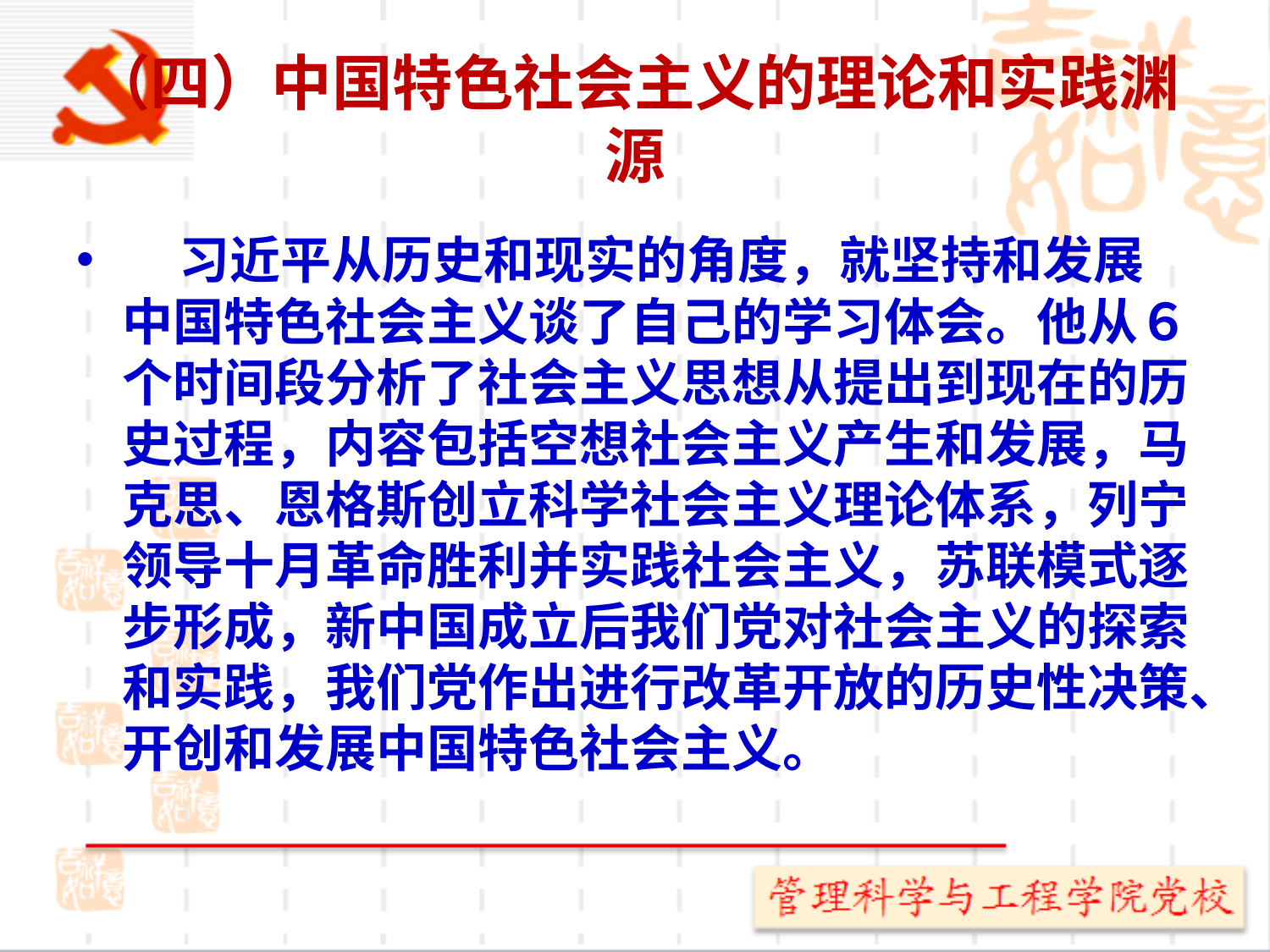

# （四）中国特色社会主义的理论和实践渊源
    习近平从历史和现实的角度，就坚持和发展中国特色社会主义谈了自己的学习体会。他从６个时间段分析了社会主义思想从提出到现在的历史过程，内容包括空想社会主义产生和发展，马克思、恩格斯创立科学社会主义理论体系，列宁领导十月革命胜利并实践社会主义，苏联模式逐步形成，新中国成立后我们党对社会主义的探索和实践，我们党作出进行改革开放的历史性决策、开创和发展中国特色社会主义。